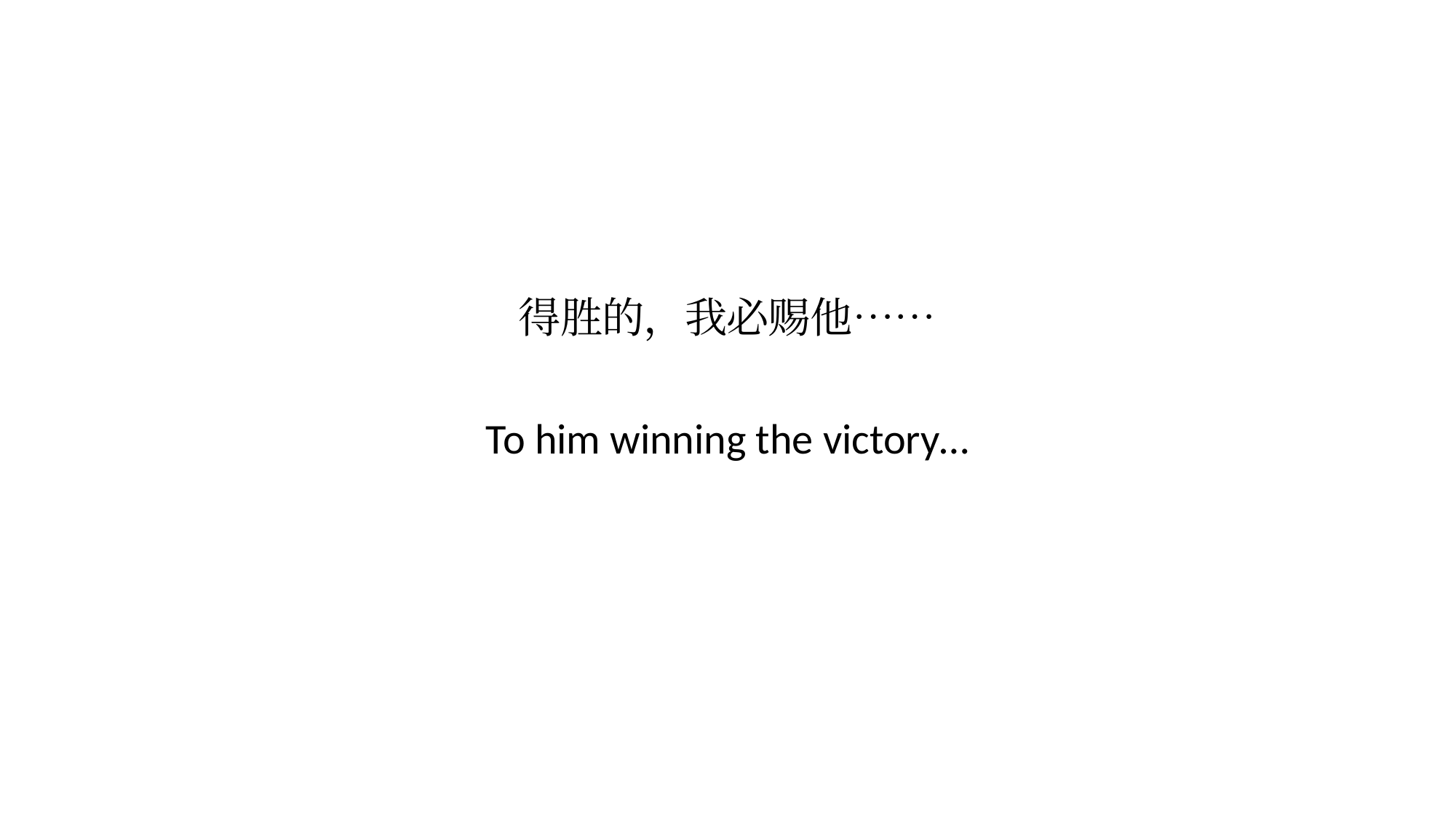

# 得胜的，我必赐他…… To him winning the victory…